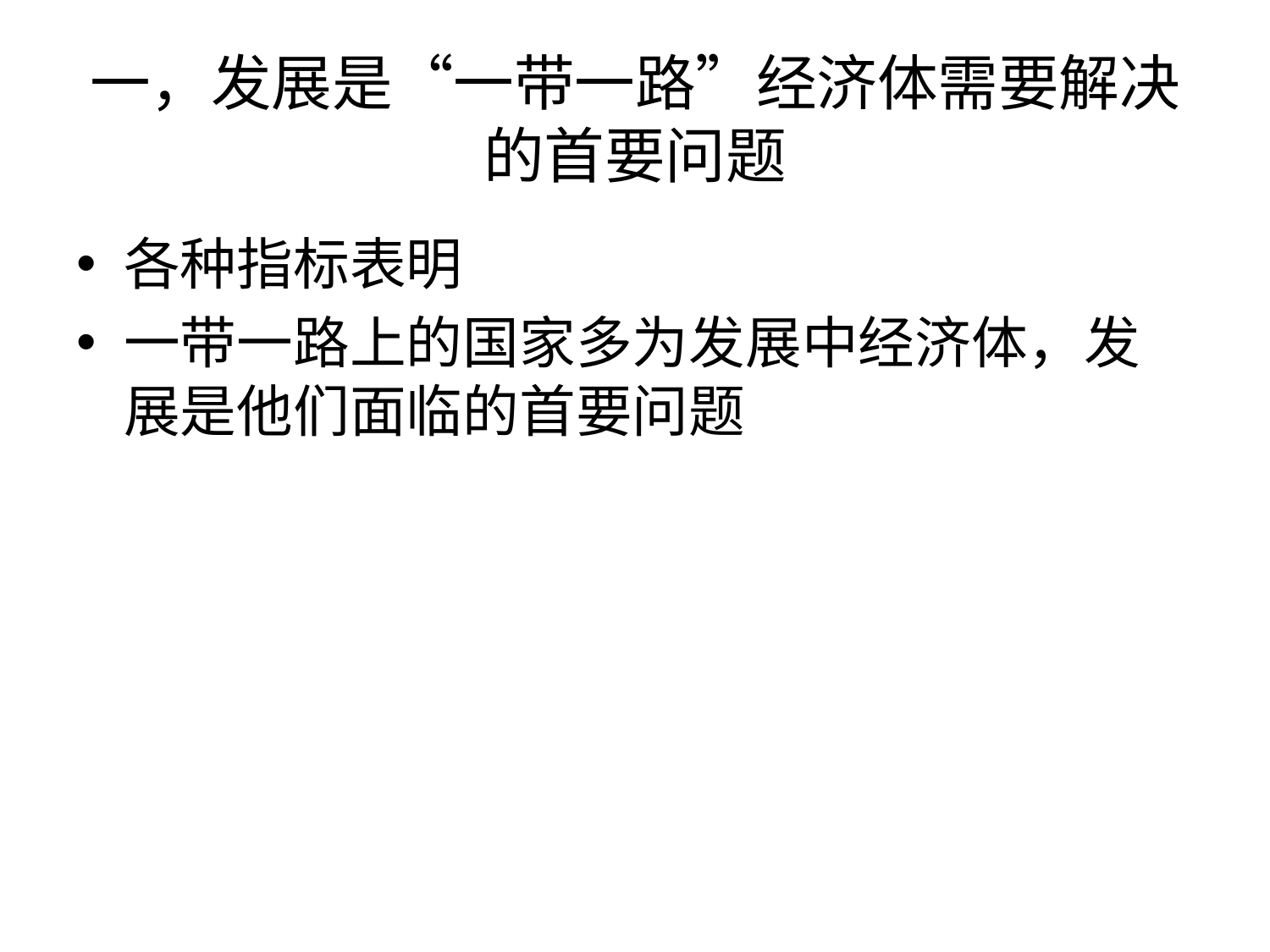

# 一，发展是“一带一路”经济体需要解决的首要问题
各种指标表明
一带一路上的国家多为发展中经济体，发展是他们面临的首要问题